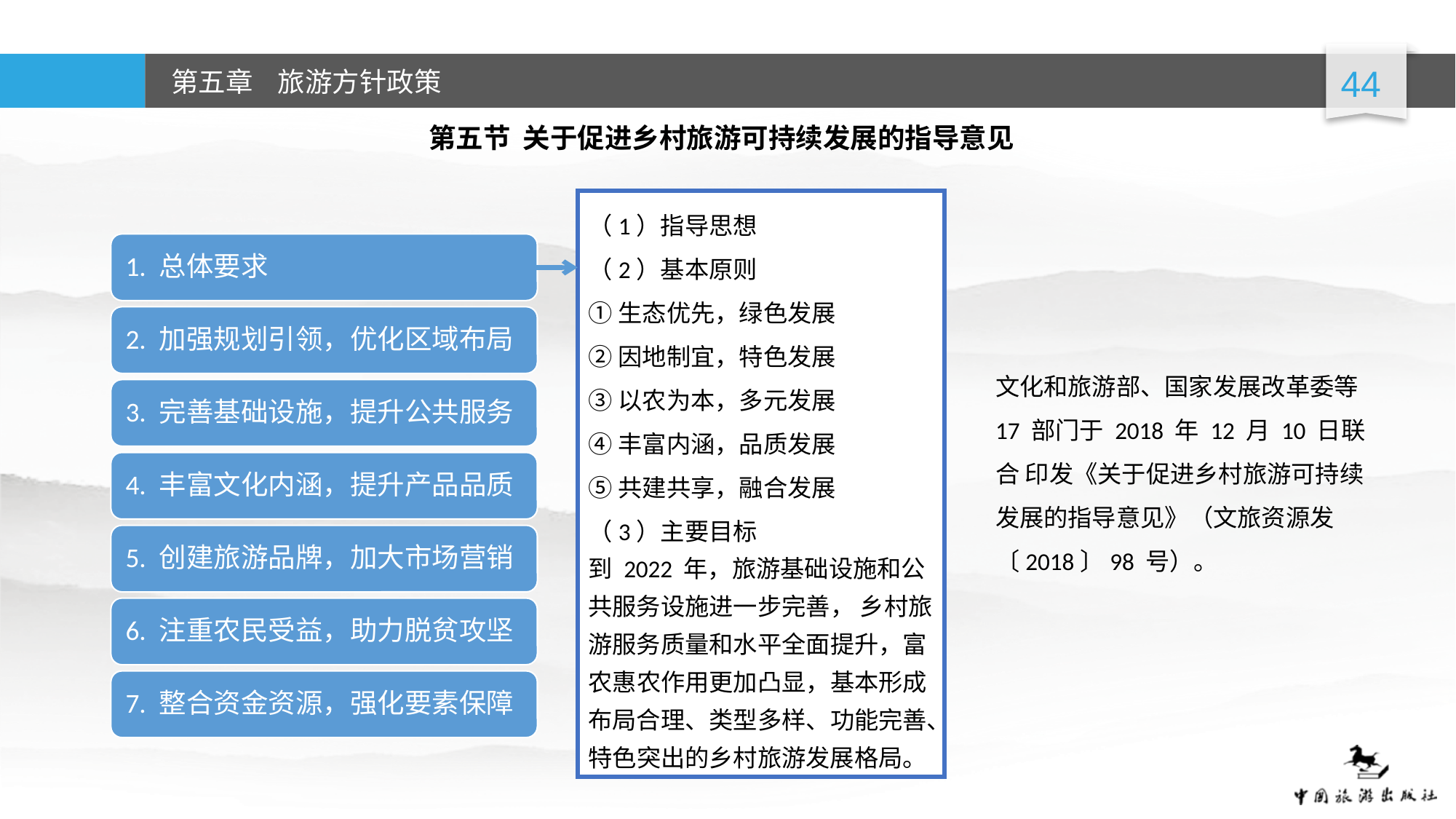

第五节  关于促进乡村旅游可持续发展的指导意见
1. 总体要求
2. 加强规划引领，优化区域布局
3. 完善基础设施，提升公共服务
4. 丰富文化内涵，提升产品品质
5. 创建旅游品牌，加大市场营销
6. 注重农民受益，助力脱贫攻坚
7. 整合资金资源，强化要素保障
（1）指导思想
（2）基本原则
①生态优先，绿色发展
②因地制宜，特色发展
③以农为本，多元发展
④丰富内涵，品质发展
⑤共建共享，融合发展
（3）主要目标
到 2022 年，旅游基础设施和公共服务设施进一步完善， 乡村旅游服务质量和水平全面提升，富农惠农作用更加凸显，基本形成布局合理、类型多样、功能完善、特色突出的乡村旅游发展格局。
文化和旅游部、国家发展改革委等 17 部门于 2018 年 12 月 10 日联合 印发《关于促进乡村旅游可持续发展的指导意见》（文旅资源发〔2018〕98 号）。